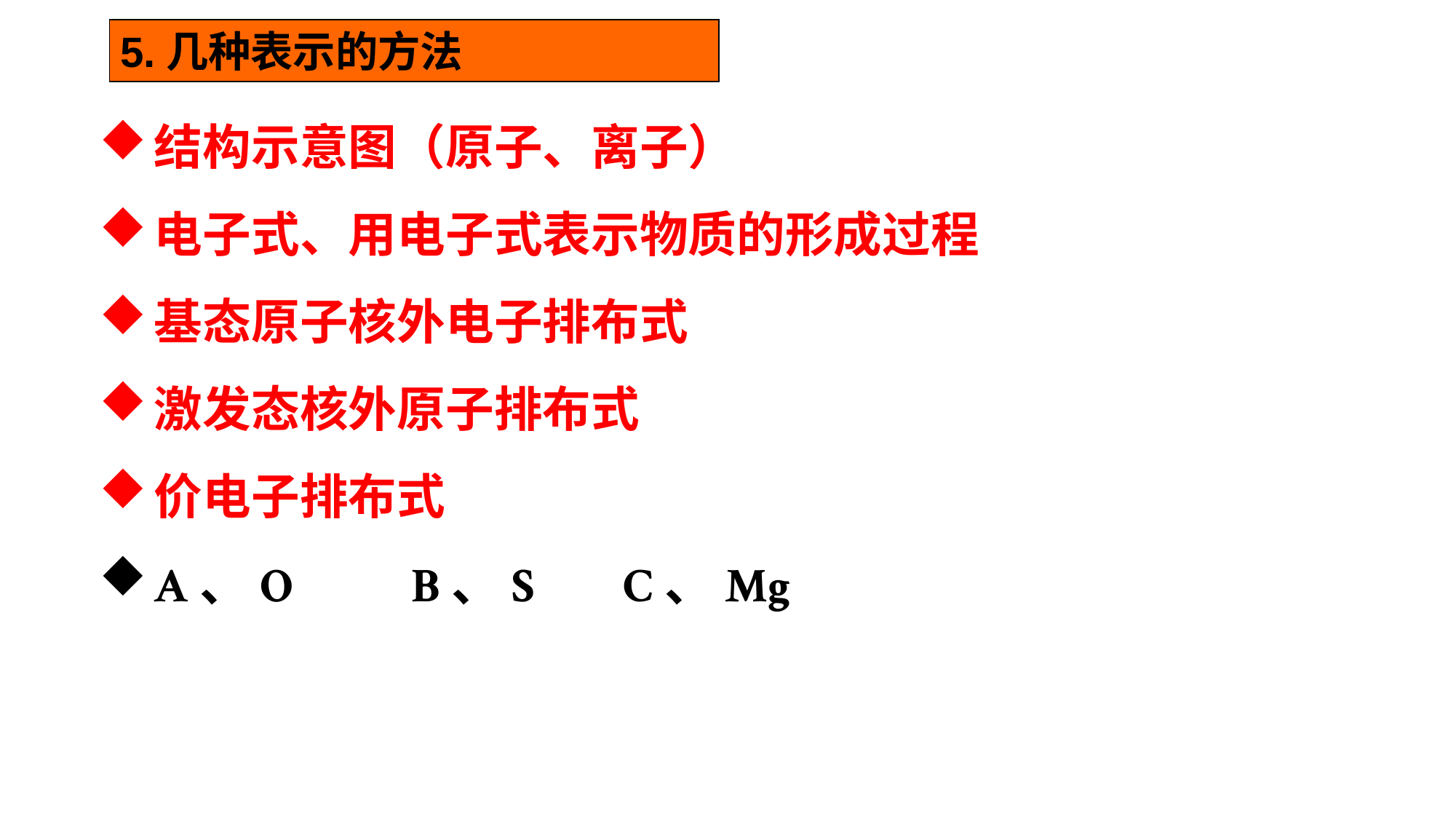

5.几种表示的方法
结构示意图（原子、离子）
电子式、用电子式表示物质的形成过程
基态原子核外电子排布式
激发态核外原子排布式
价电子排布式
A、O            B、S         C、Mg